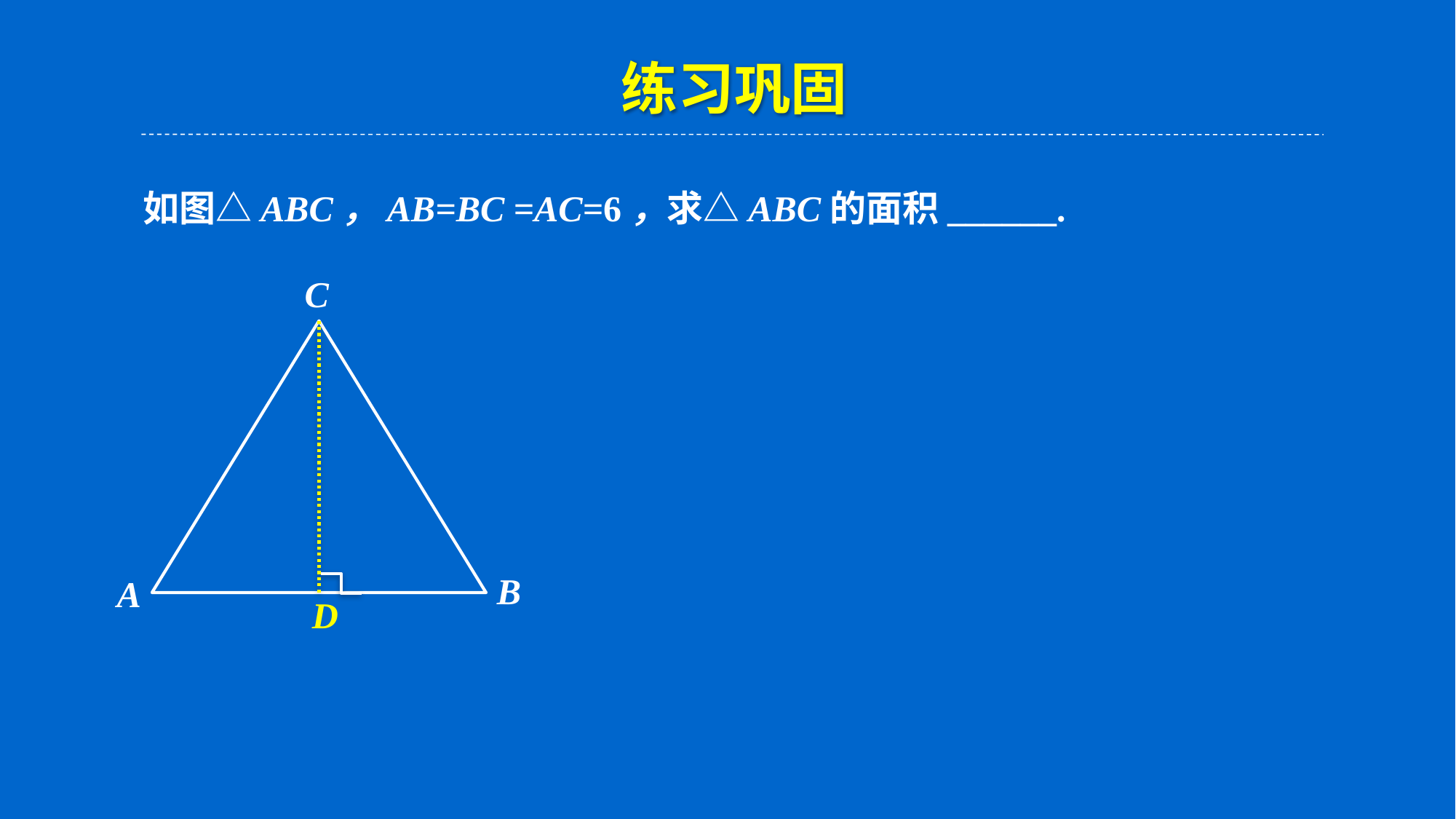

练习巩固
如图△ABC，AB=BC =AC=6，求△ABC的面积______.

C

D
B
A